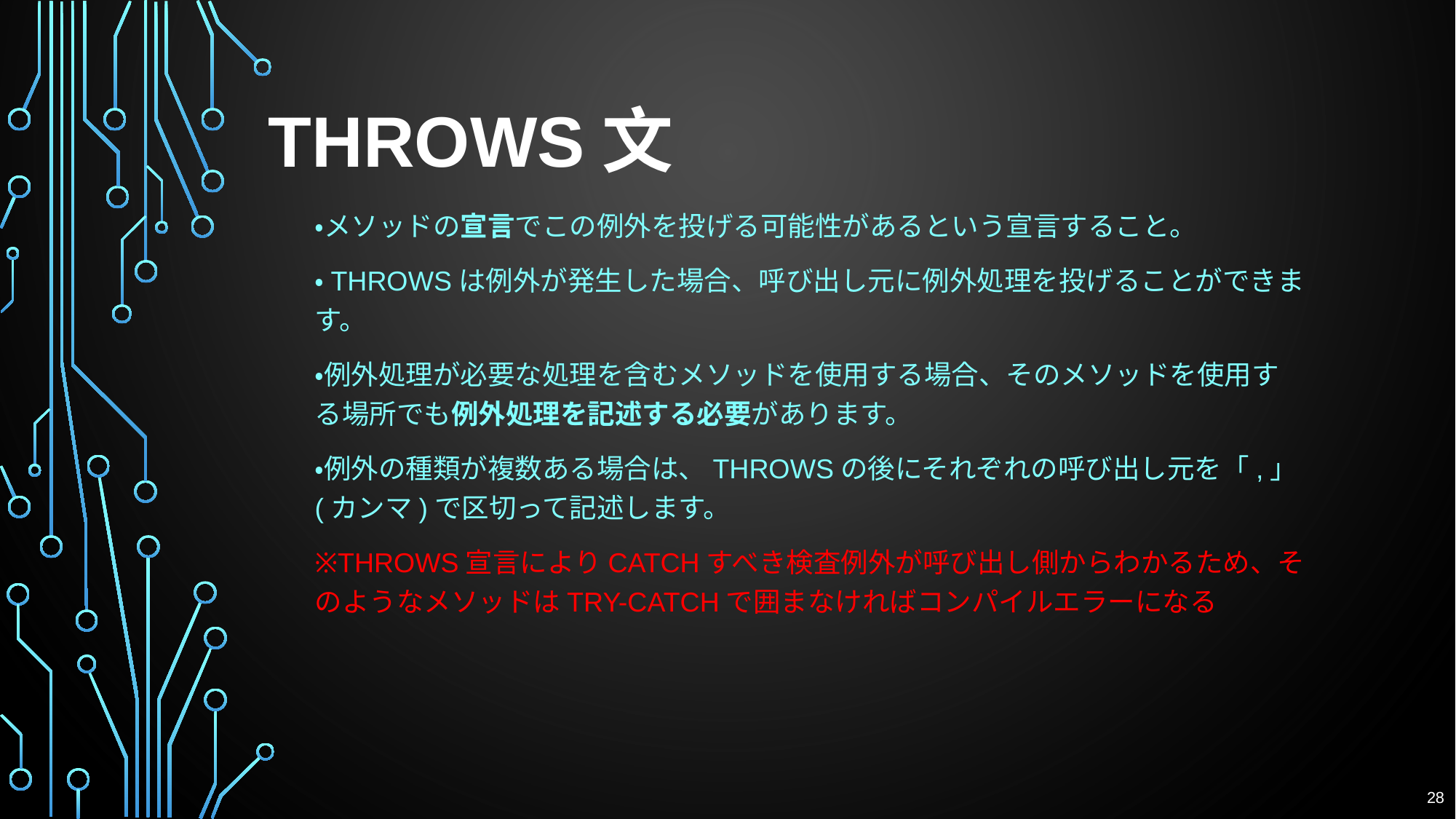

# throwS文
・メソッドの宣言でこの例外を投げる可能性があるという宣言すること。
・throwsは例外が発生した場合、呼び出し元に例外処理を投げることができます。
・例外処理が必要な処理を含むメソッドを使用する場合、そのメソッドを使用する場所でも例外処理を記述する必要があります。
・例外の種類が複数ある場合は、throwsの後にそれぞれの呼び出し元を「,」(カンマ)で区切って記述します。
※throws宣言によりcatchすべき検査例外が呼び出し側からわかるため、そのようなメソッドはtry-catchで囲まなければコンパイルエラーになる

28